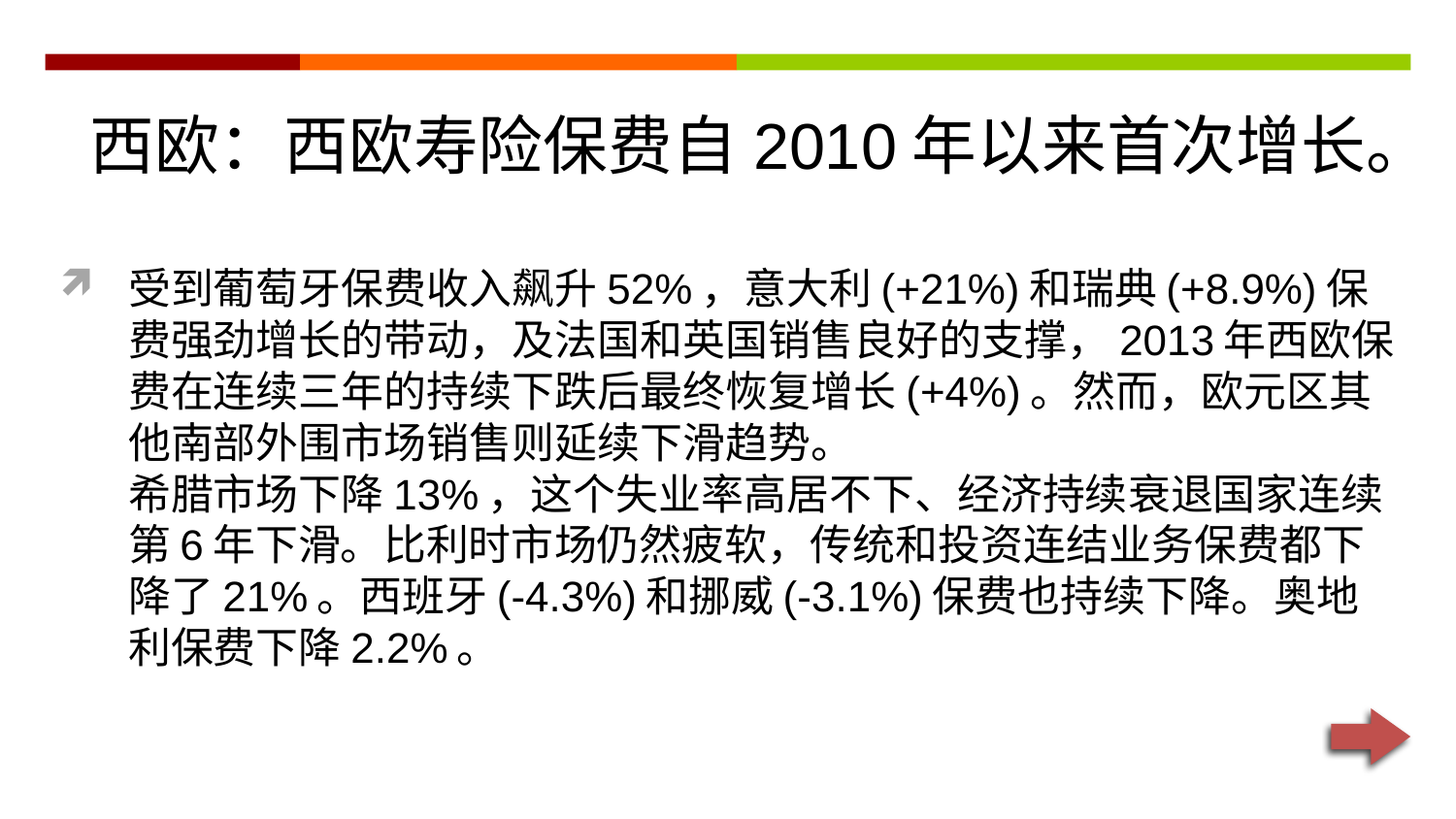

西欧：西欧寿险保费自2010年以来首次增长。
受到葡萄牙保费收入飙升52%，意大利(+21%)和瑞典(+8.9%)保费强劲增长的带动，及法国和英国销售良好的支撑，2013年西欧保费在连续三年的持续下跌后最终恢复增长(+4%)。然而，欧元区其他南部外围市场销售则延续下滑趋势。
希腊市场下降13%，这个失业率高居不下、经济持续衰退国家连续第6年下滑。比利时市场仍然疲软，传统和投资连结业务保费都下降了21%。西班牙(-4.3%)和挪威(-3.1%)保费也持续下降。奥地利保费下降2.2%。